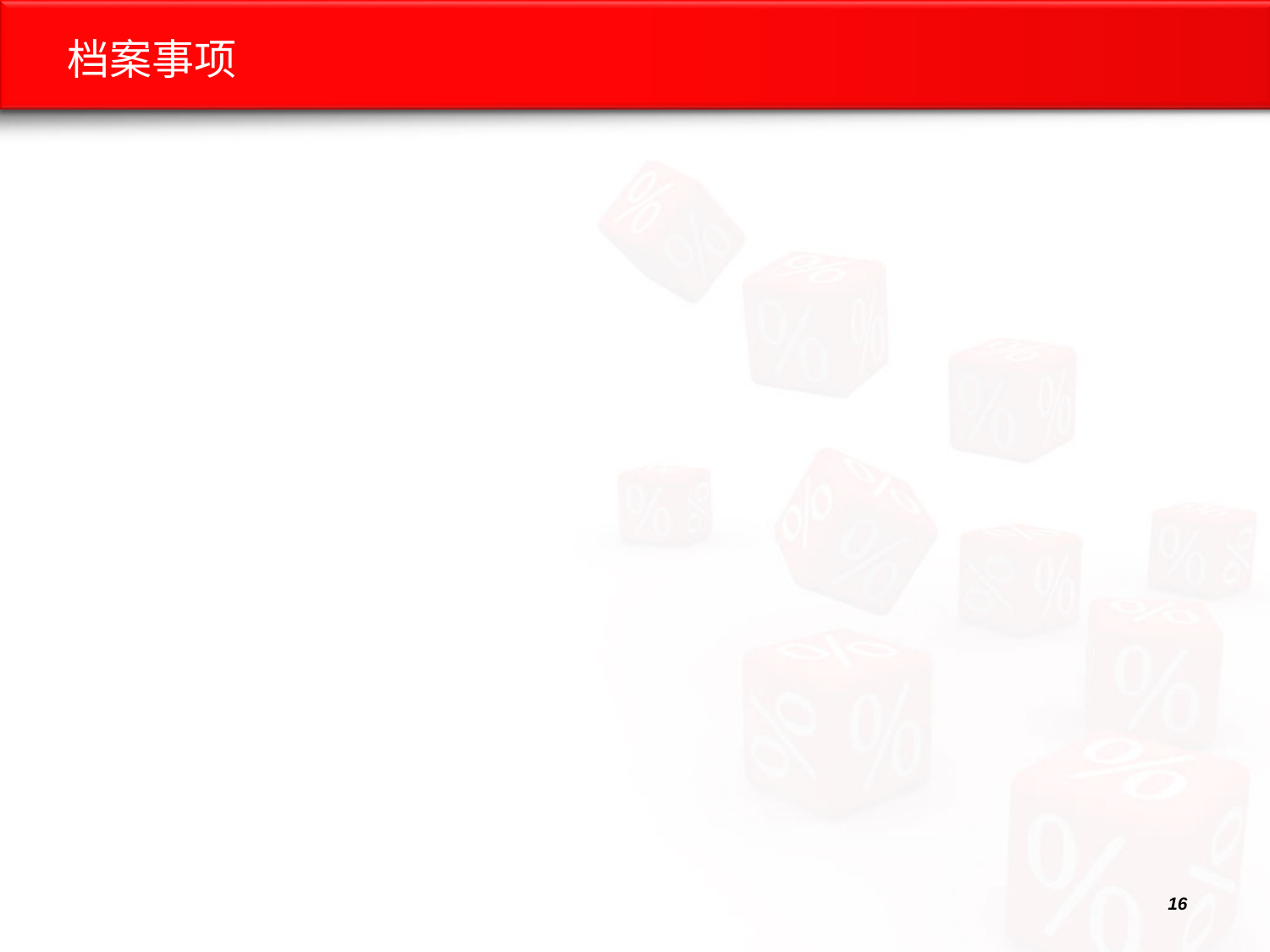

# 档案事项
高校毕业生应重视自己的档案 https://jyb.tlu.edu.cn/s/83/t/473/ed/8d/info60813.htm
2021届毕业生登记表填写与鉴定规范 https://jyb.tlu.edu.cn/s/83/t/473/29/8f/info76175.htm
档案回生源地的安徽籍毕业生可在网上报到 https://jyb.tlu.edu.cn/s/83/t/473/06/d9/info67289.htm
去向查询 https://jyb.tlu.edu.cn/s/83/t/473/p/1/c/3306/d/3337/list.htm
档案咨询：0562-5881972（毕业前），0562-2812292（毕业后）。
16